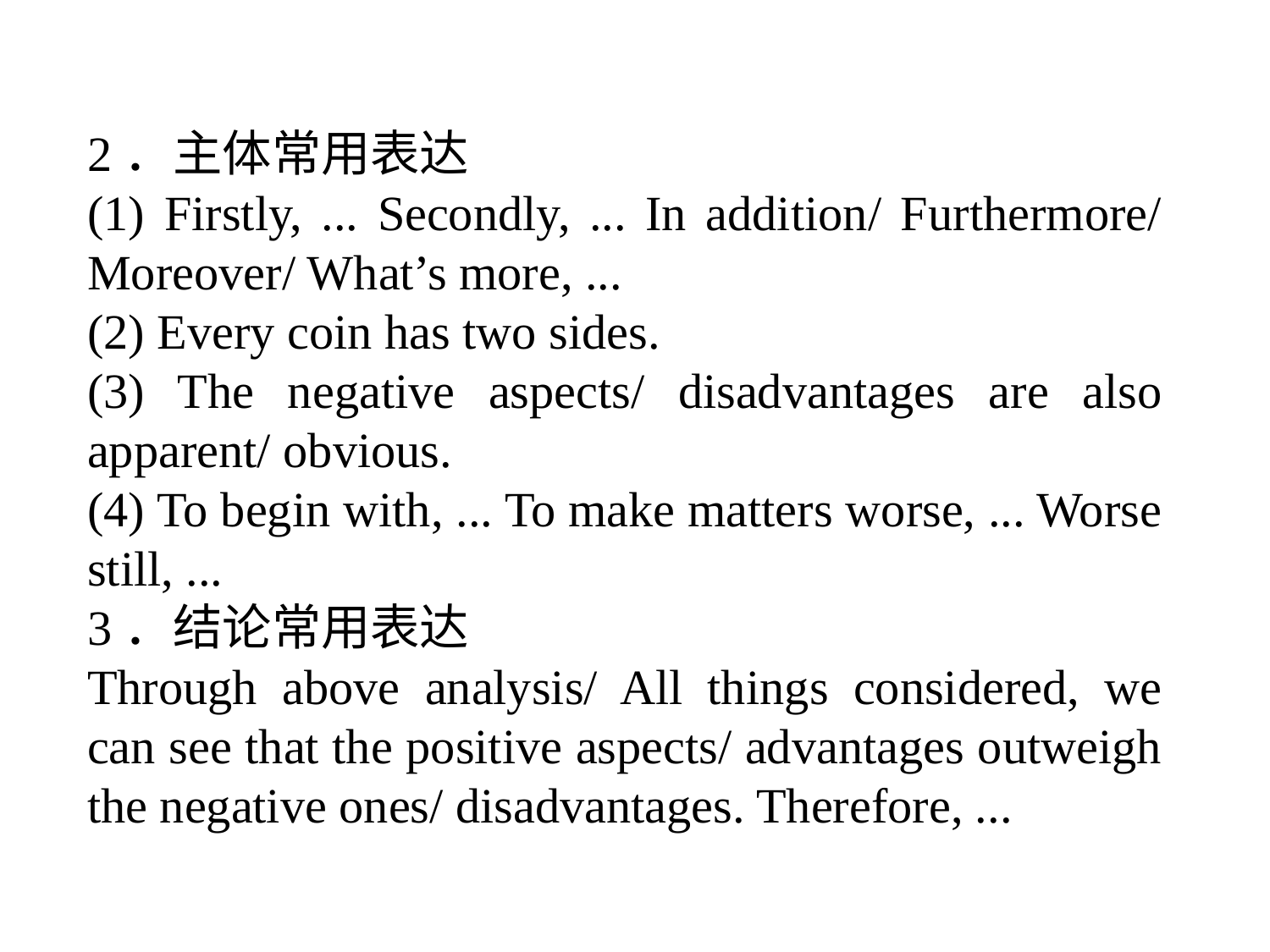

2．主体常用表达
(1) Firstly, ... Secondly, ... In addition/ Furthermore/ Moreover/ What’s more, ...
(2) Every coin has two sides.
(3) The negative aspects/ disadvantages are also apparent/ obvious.
(4) To begin with, ... To make matters worse, ... Worse still, ...
3．结论常用表达
Through above analysis/ All things considered, we can see that the positive aspects/ advantages outweigh the negative ones/ disadvantages. Therefore, ...